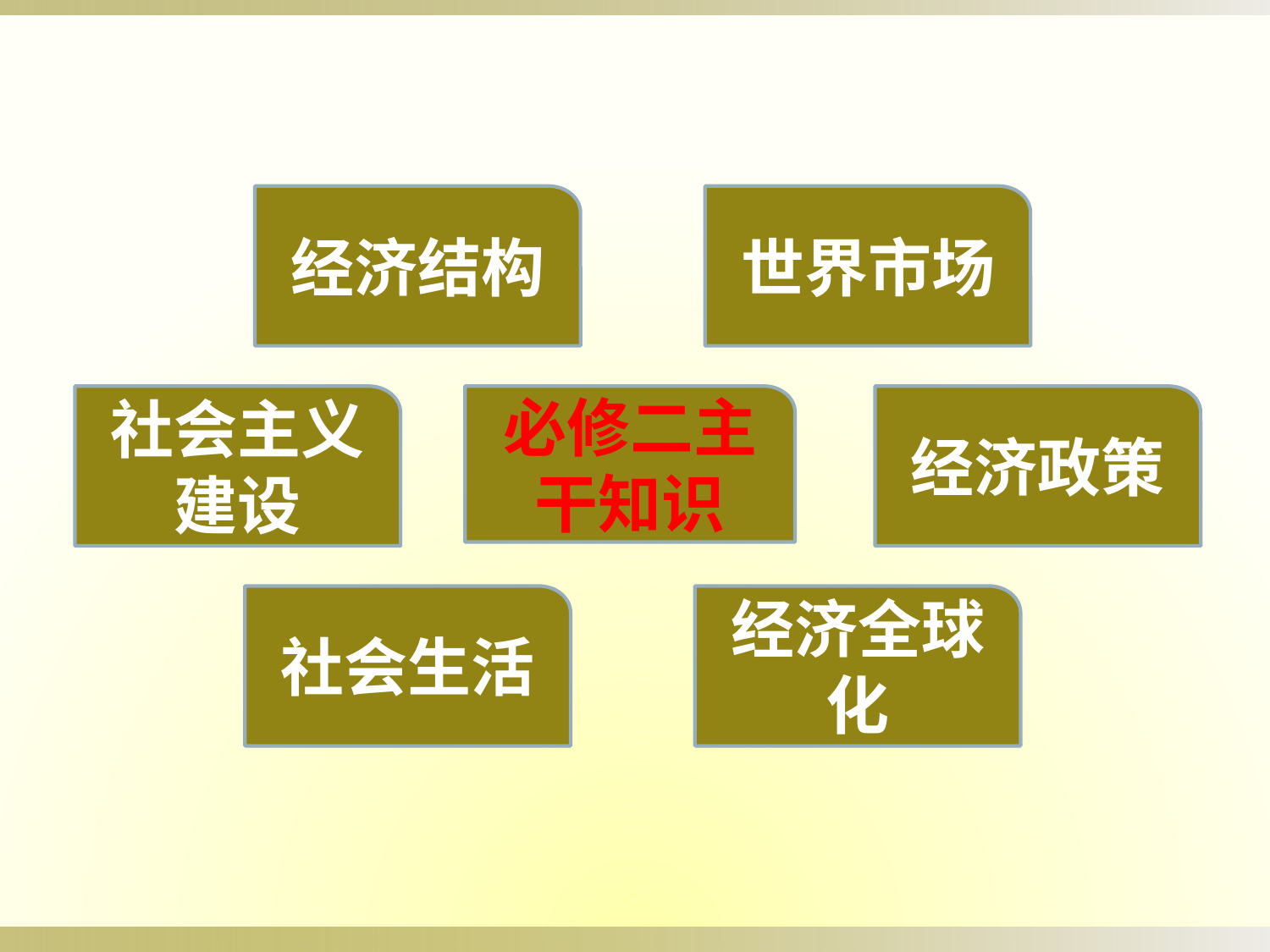

经济结构
世界市场
社会主义建设
必修二主干知识
经济政策
社会生活
经济全球化